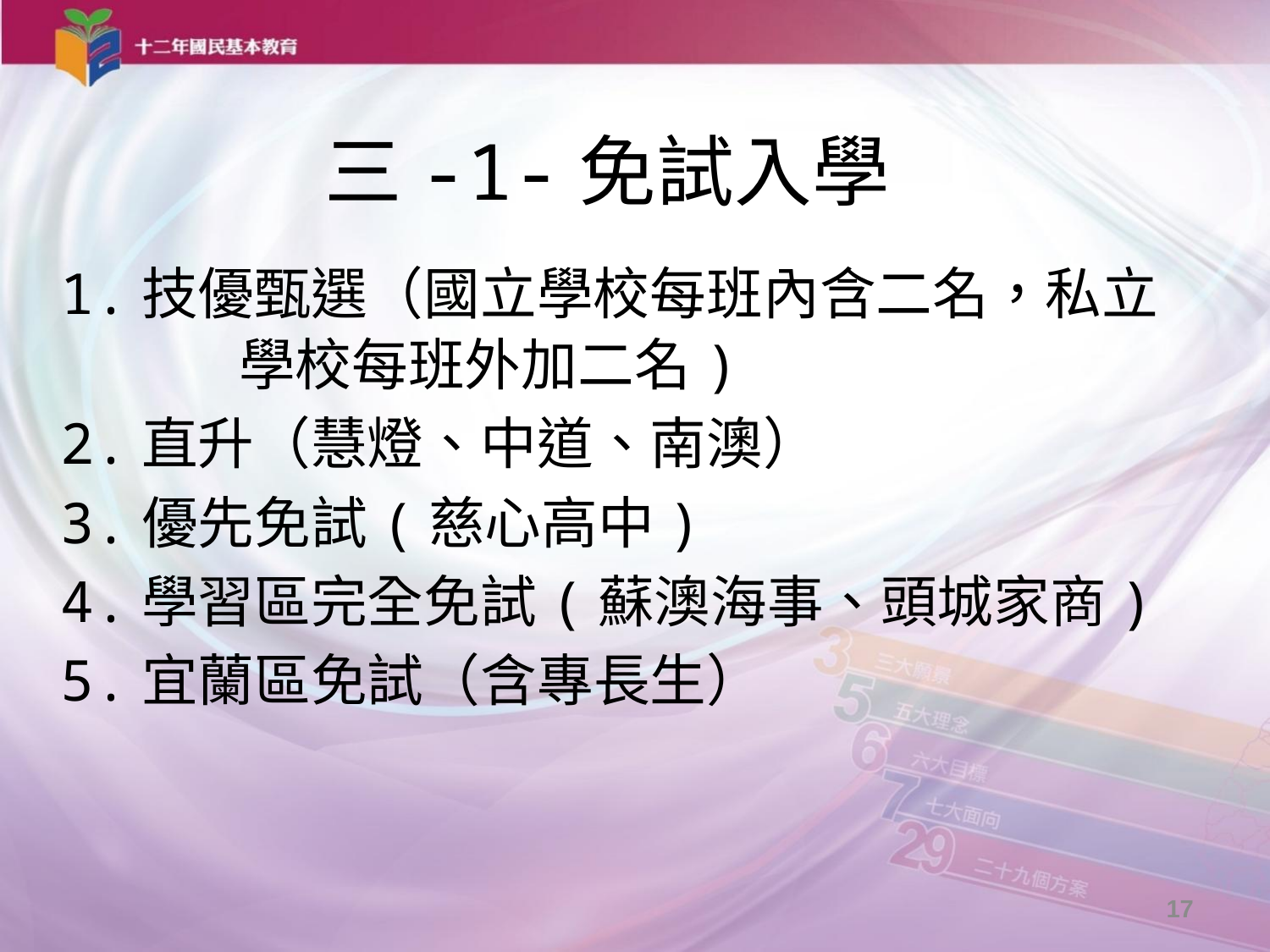

# 三-1-免試入學
1.技優甄選（國立學校每班內含二名，私立
             學校每班外加二名)
2.直升（慧燈、中道、南澳）
3.優先免試(慈心高中)
4.學習區完全免試(蘇澳海事、頭城家商)
5.宜蘭區免試（含專長生）
17